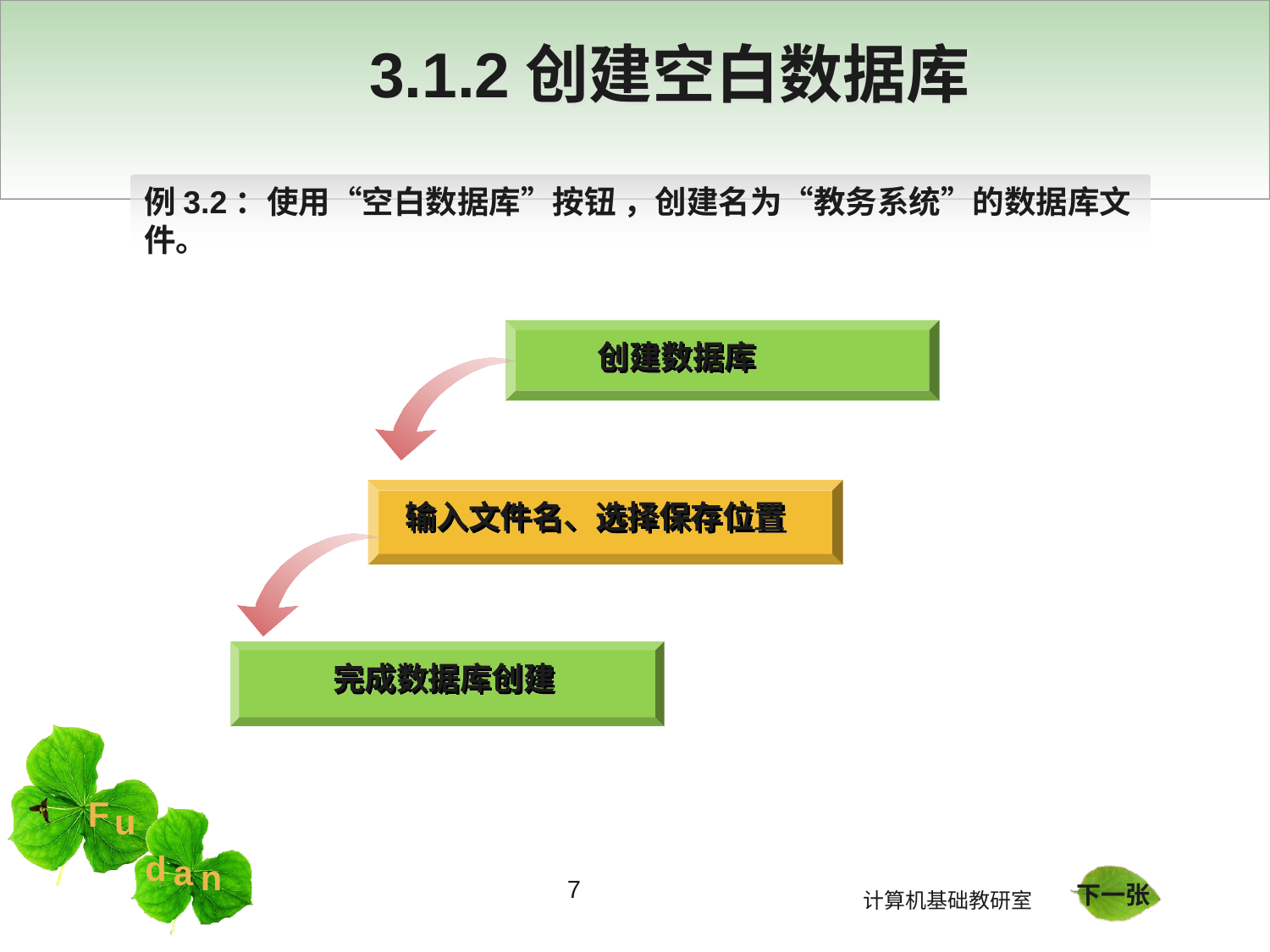

# 3.1.2创建空白数据库
例3.2：使用“空白数据库”按钮 ，创建名为“教务系统”的数据库文件。

创建数据库

输入文件名、选择保存位置

完成数据库创建
7
下一张